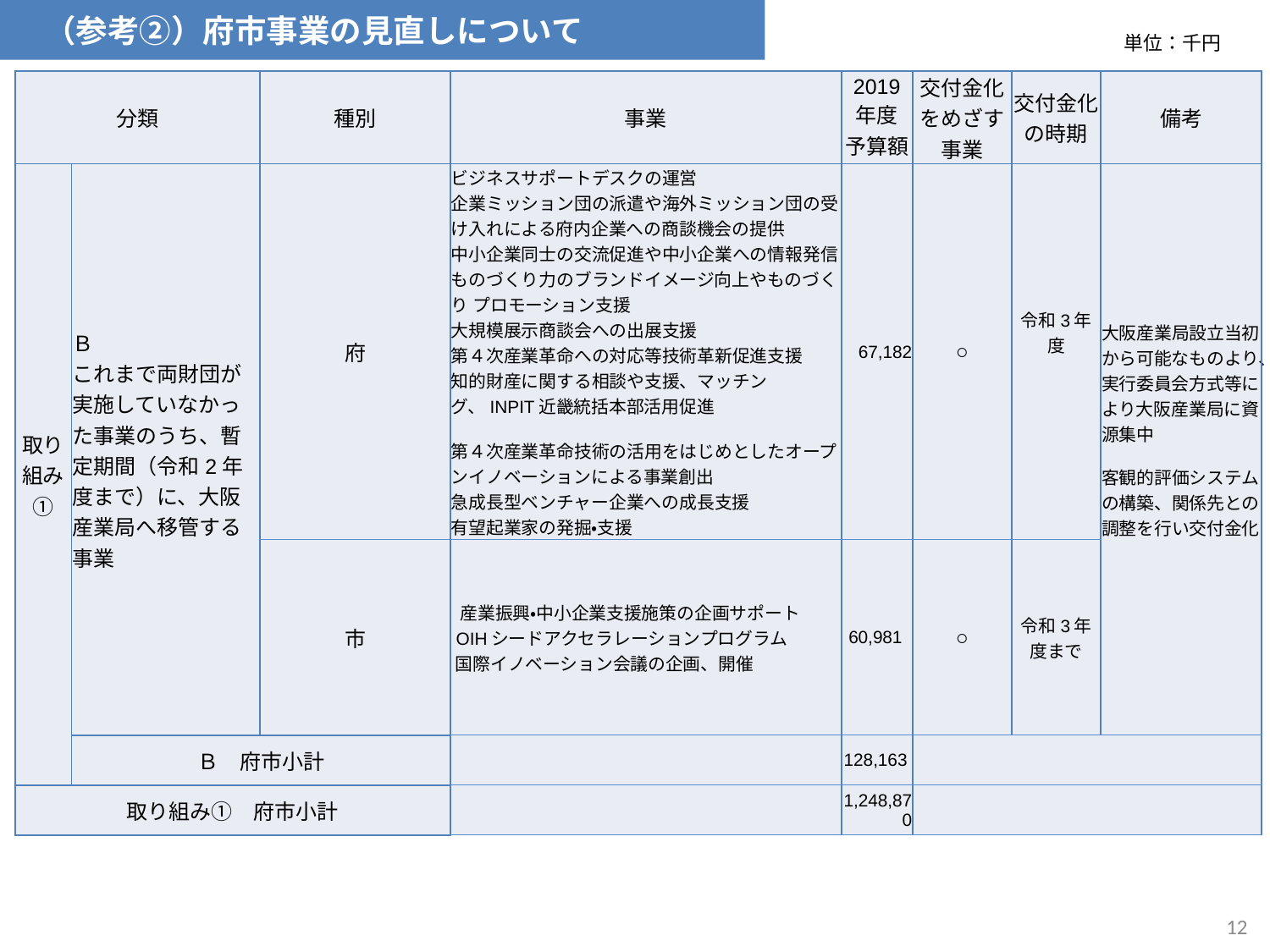

（参考②）府市事業の見直しについて
単位：千円
| 分類 |  | 種別 | 事業 | 2019 年度 予算額 | 交付金化をめざす事業 | 交付金化 の時期 | 備考 |
| --- | --- | --- | --- | --- | --- | --- | --- |
| 取り組み① | Ｂ これまで両財団が実施していなかった事業のうち、暫定期間（令和2年度まで）に、大阪産業局へ移管する事業 | 府 | ビジネスサポートデスクの運営 企業ミッション団の派遣や海外ミッション団の受け入れによる府内企業への商談機会の提供 中小企業同士の交流促進や中小企業への情報発信 ものづくり力のブランドイメージ向上やものづくり プロモーション支援 大規模展示商談会への出展支援 第４次産業革命への対応等技術革新促進支援 知的財産に関する相談や支援、マッチング、INPIT近畿統括本部活用促進 第４次産業革命技術の活用をはじめとしたオープンイノベーションによる事業創出 急成長型ベンチャー企業への成長支援 有望起業家の発掘・支援 | 67,182 | ○ | 令和3年度 | 大阪産業局設立当初から可能なものより、実行委員会方式等により大阪産業局に資源集中 客観的評価システムの構築、関係先との調整を行い交付金化 |
|  |  | 市 | 産業振興・中小企業支援施策の企画サポート　 OIHシードアクセラレーションプログラム 国際イノベーション会議の企画、開催 | 60,981 | ○ | 令和3年度まで |  |
|  | Ｂ　府市小計 |  |  | 128,163 |  |  |  |
| 取り組み①　府市小計 |  |  |  | 1,248,870 |  |  |  |
12